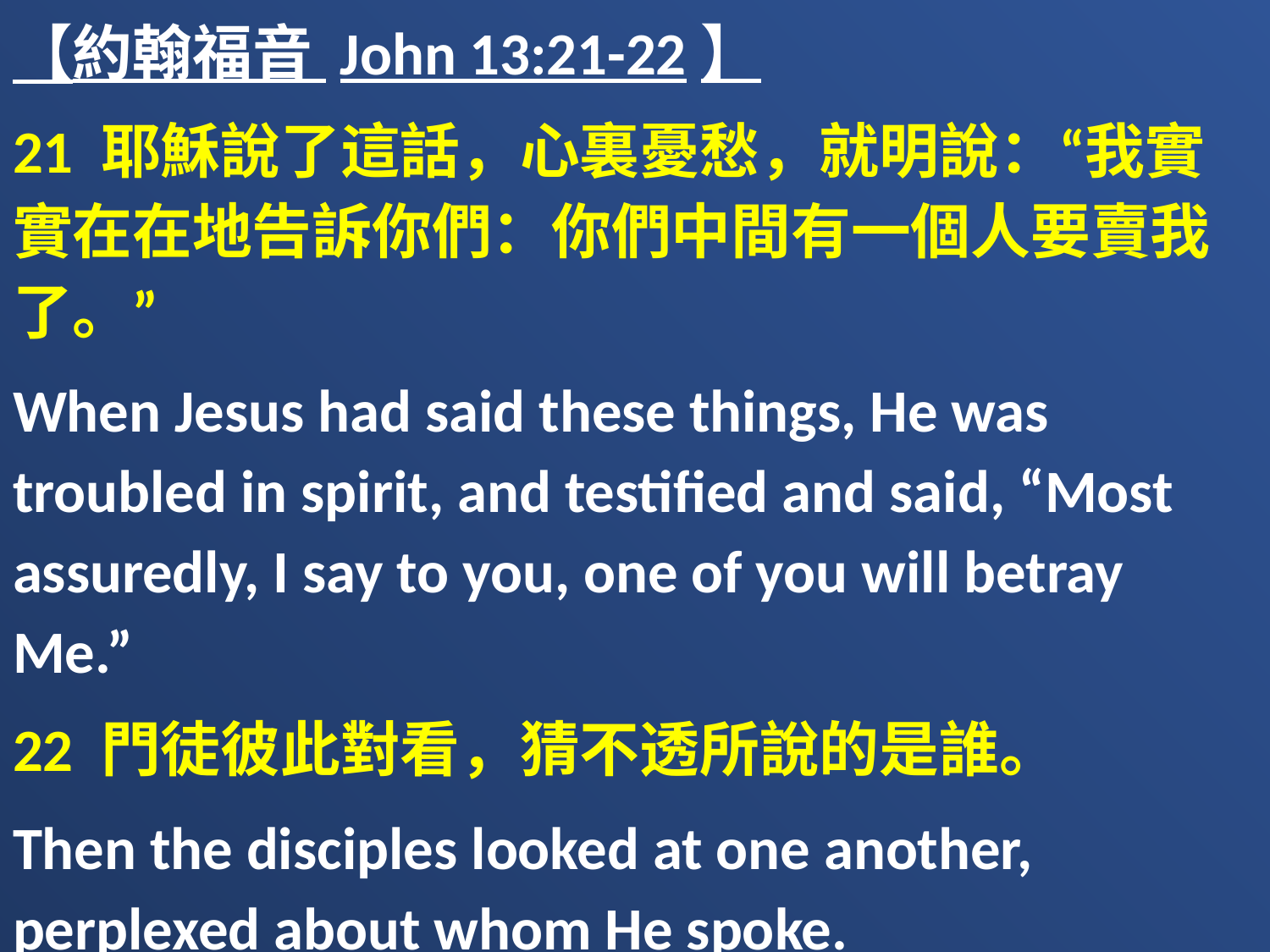

【約翰福音 John 13:21-22】
21 耶穌說了這話，心裏憂愁，就明說：“我實實在在地告訴你們：你們中間有一個人要賣我了。”
When Jesus had said these things, He was troubled in spirit, and testified and said, “Most assuredly, I say to you, one of you will betray Me.”
22 門徒彼此對看，猜不透所說的是誰。
Then the disciples looked at one another, perplexed about whom He spoke.